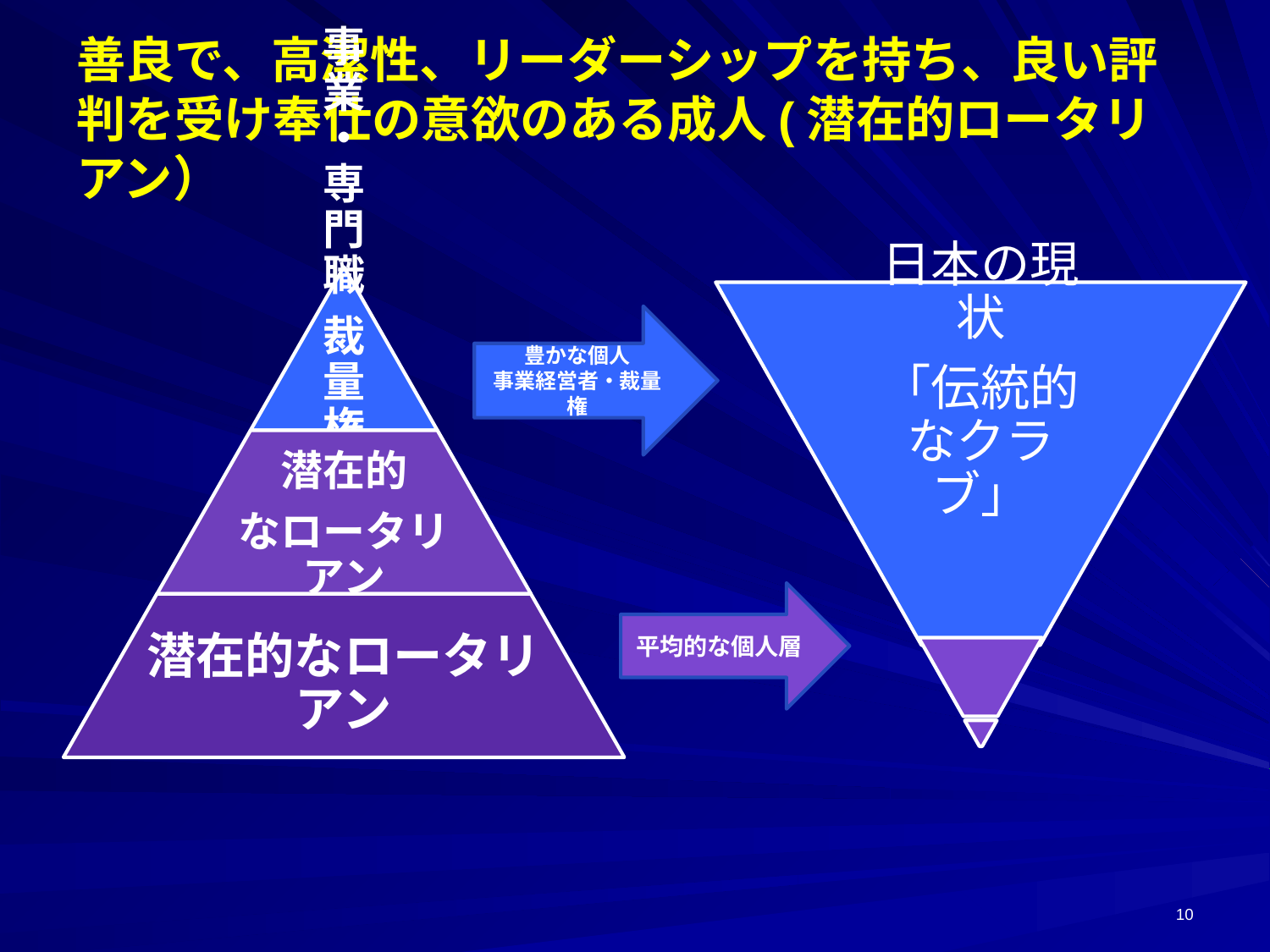

# 善良で、高潔性、リーダーシップを持ち、良い評判を受け奉仕の意欲のある成人(潜在的ロータリアン）
事業・専門職
裁量権のある管理職
潜在的
なロータリアン
潜在的なロータリアン
日本の現状
「伝統的なクラブ」

豊かな個人
事業経営者・裁量権
平均的な個人層
10